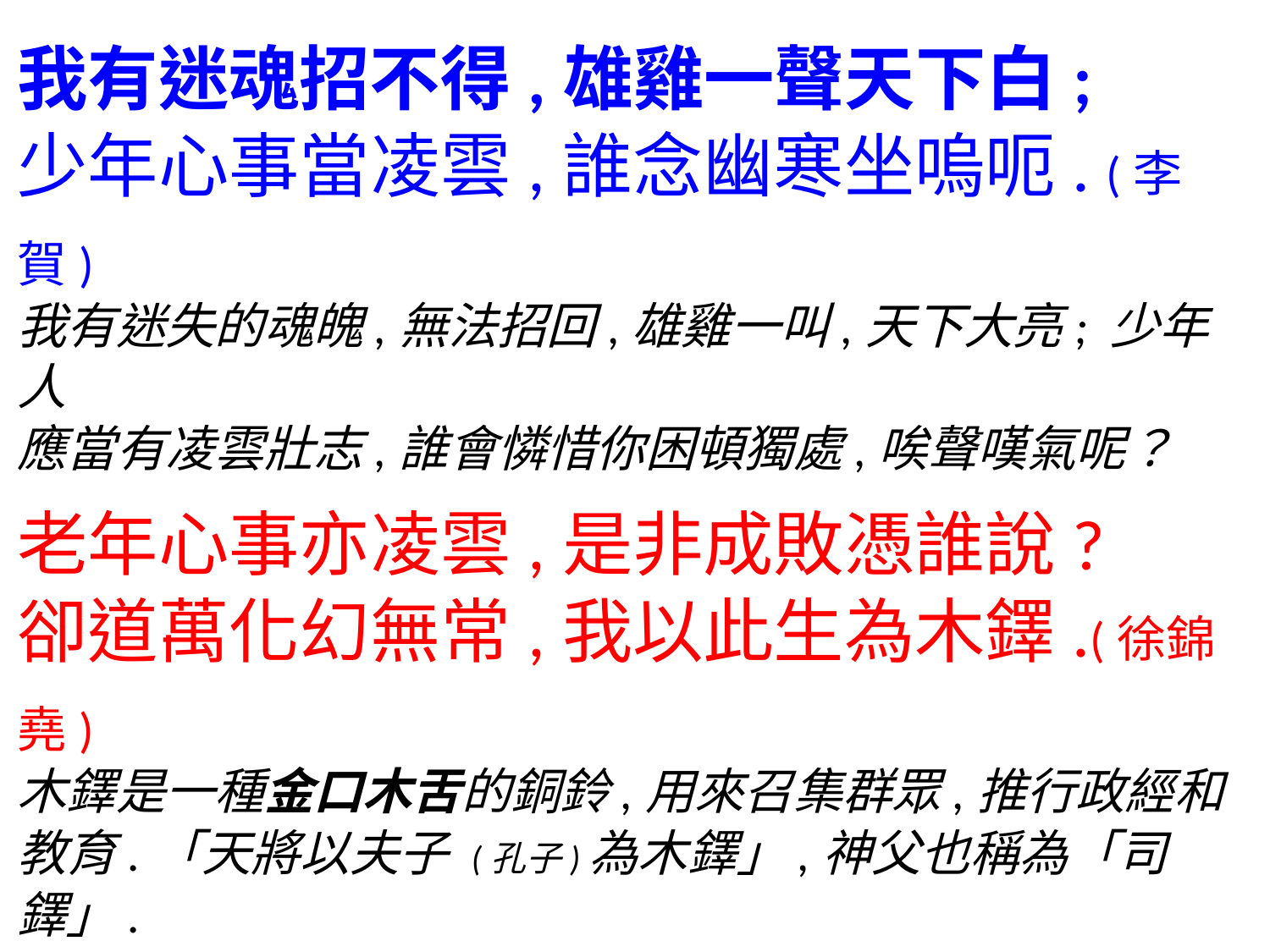

我有迷魂招不得,雄雞一聲天下白;
少年心事當凌雲,誰念幽寒坐嗚呃. (李賀)
我有迷失的魂魄,無法招回,雄雞一叫,天下大亮; 少年人
應當有凌雲壯志,誰會憐惜你困頓獨處,唉聲嘆氣呢？
老年心事亦凌雲,是非成敗憑誰說?
卻道萬化幻無常,我以此生為木鐸.(徐錦堯)
木鐸是一種金口木舌的銅鈴,用來召集群眾,推行政經和教育.「天將以夫子 (孔子)為木鐸」,神父也稱為「司鐸」.
青年人固應有凌雲壯志,老年人也可以「老驥伏櫪,志在千里;烈士暮年,壯心不已.」世界變幻無常,教會可做的就是一生作「木鐸」